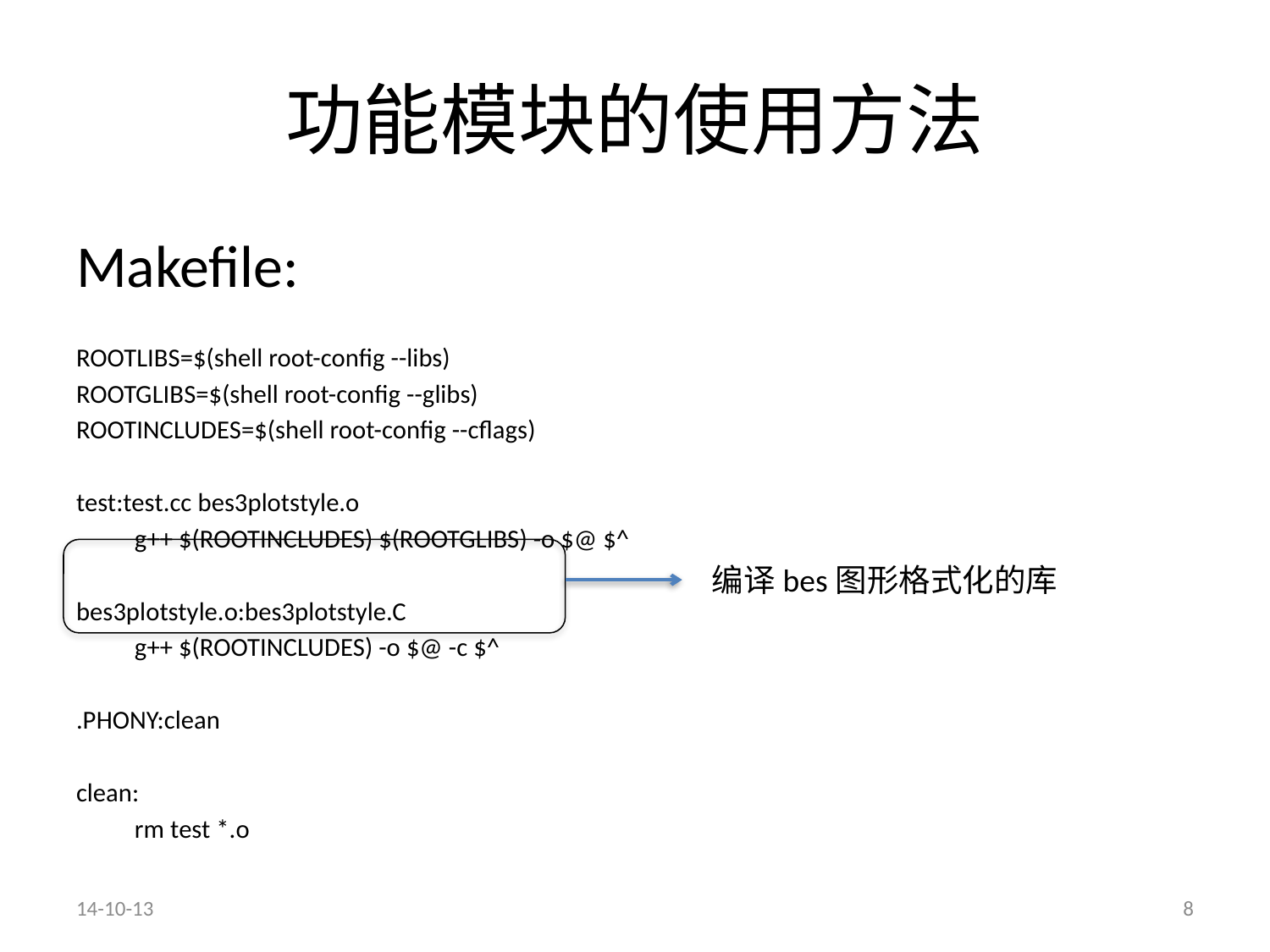

# 功能模块的使用方法
Makefile:

ROOTLIBS=$(shell root-config --libs)
ROOTGLIBS=$(shell root-config --glibs)
ROOTINCLUDES=$(shell root-config --cflags)

test:test.cc bes3plotstyle.o
	g++ $(ROOTINCLUDES) $(ROOTGLIBS) -o $@ $^

bes3plotstyle.o:bes3plotstyle.C
	g++ $(ROOTINCLUDES) -o $@ -c $^

.PHONY:clean

clean:
	rm test *.o

编译bes图形格式化的库
14-10-13
8